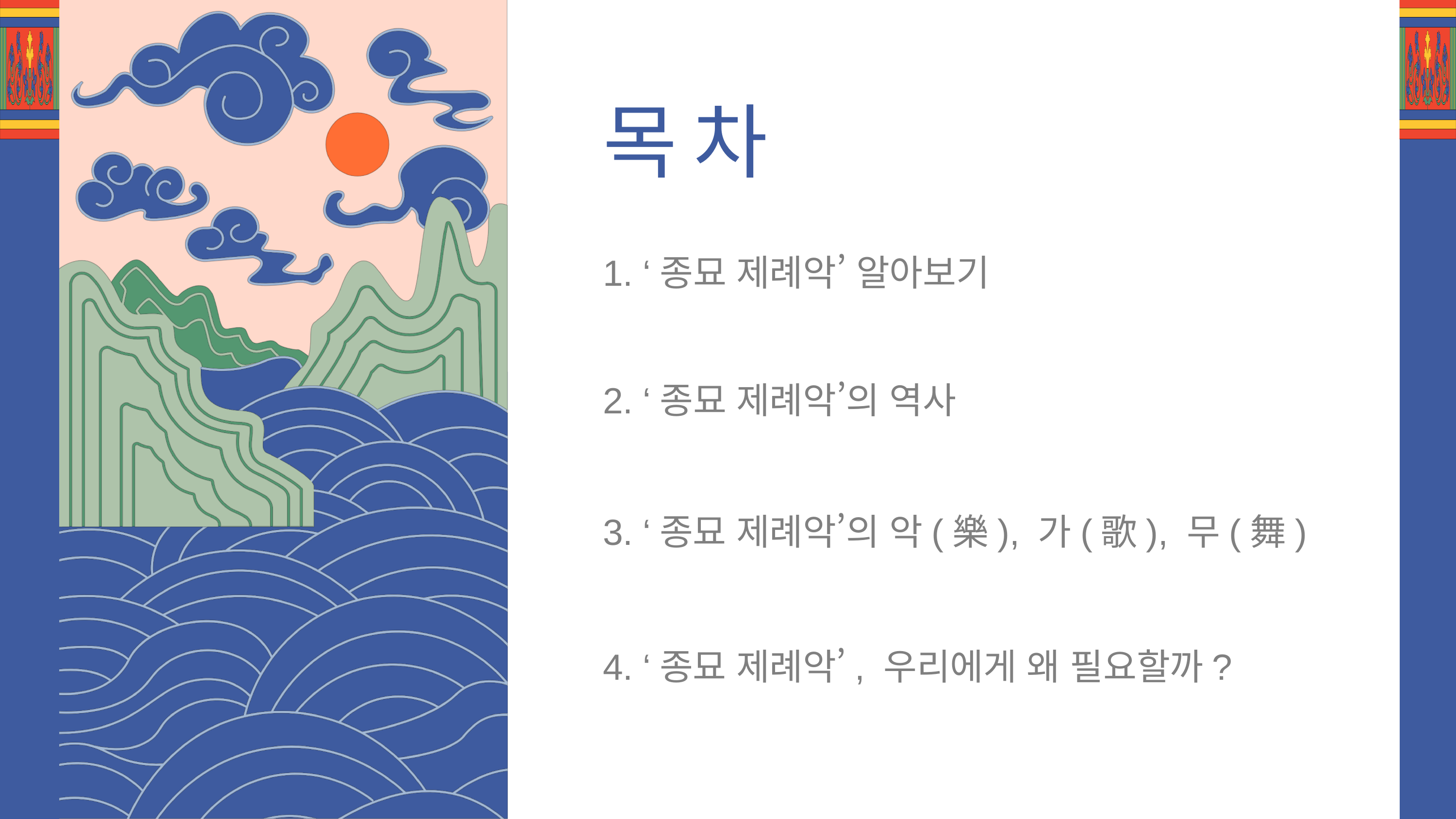

목 차
1. ‘종묘 제례악’ 알아보기
2. ‘종묘 제례악’의 역사

3. ‘종묘 제례악’의 악(樂), 가(歌), 무(舞)
4. ‘종묘 제례악’, 우리에게 왜 필요할까?